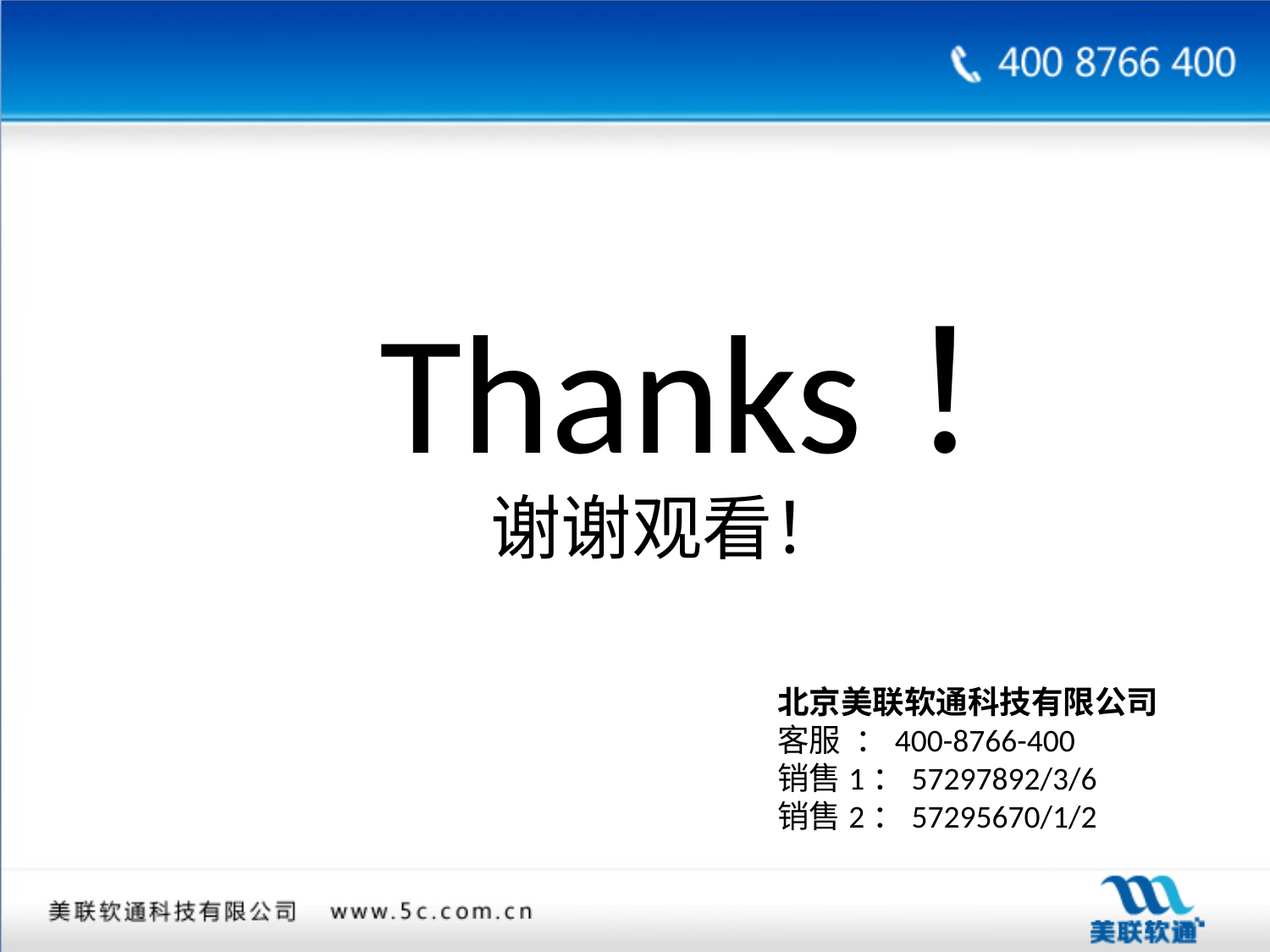

Thanks！
Thanks！
谢谢观看！
谢谢观看！
北京美联软通科技有限公司
客服  ：400-8766-400
销售1：57297892/3/6
销售2：57295670/1/2